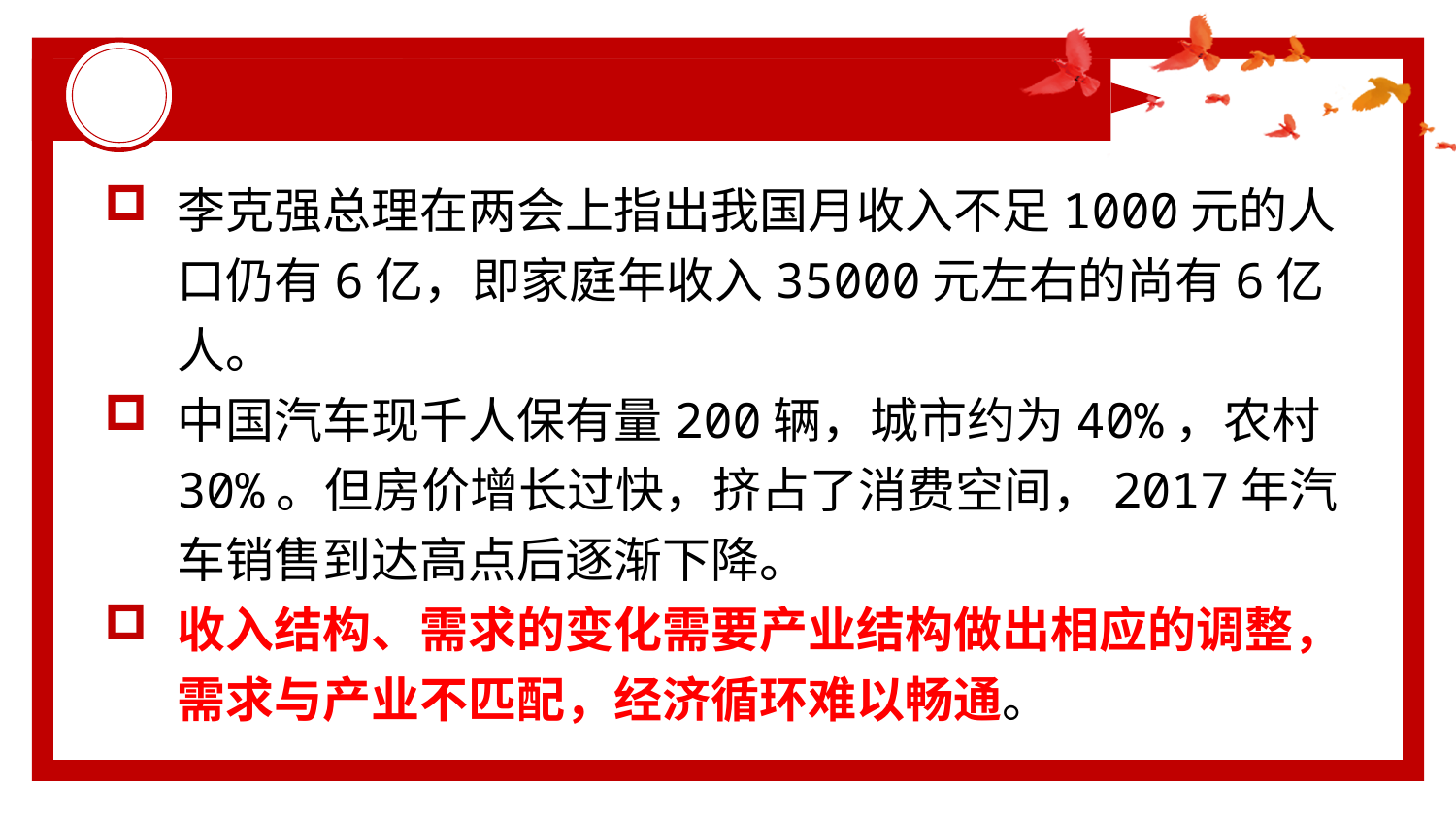

李克强总理在两会上指出我国月收入不足1000元的人口仍有6亿，即家庭年收入35000元左右的尚有6亿人。
中国汽车现千人保有量200辆，城市约为40%，农村30%。但房价增长过快，挤占了消费空间，2017年汽车销售到达高点后逐渐下降。
收入结构、需求的变化需要产业结构做出相应的调整，需求与产业不匹配，经济循环难以畅通。